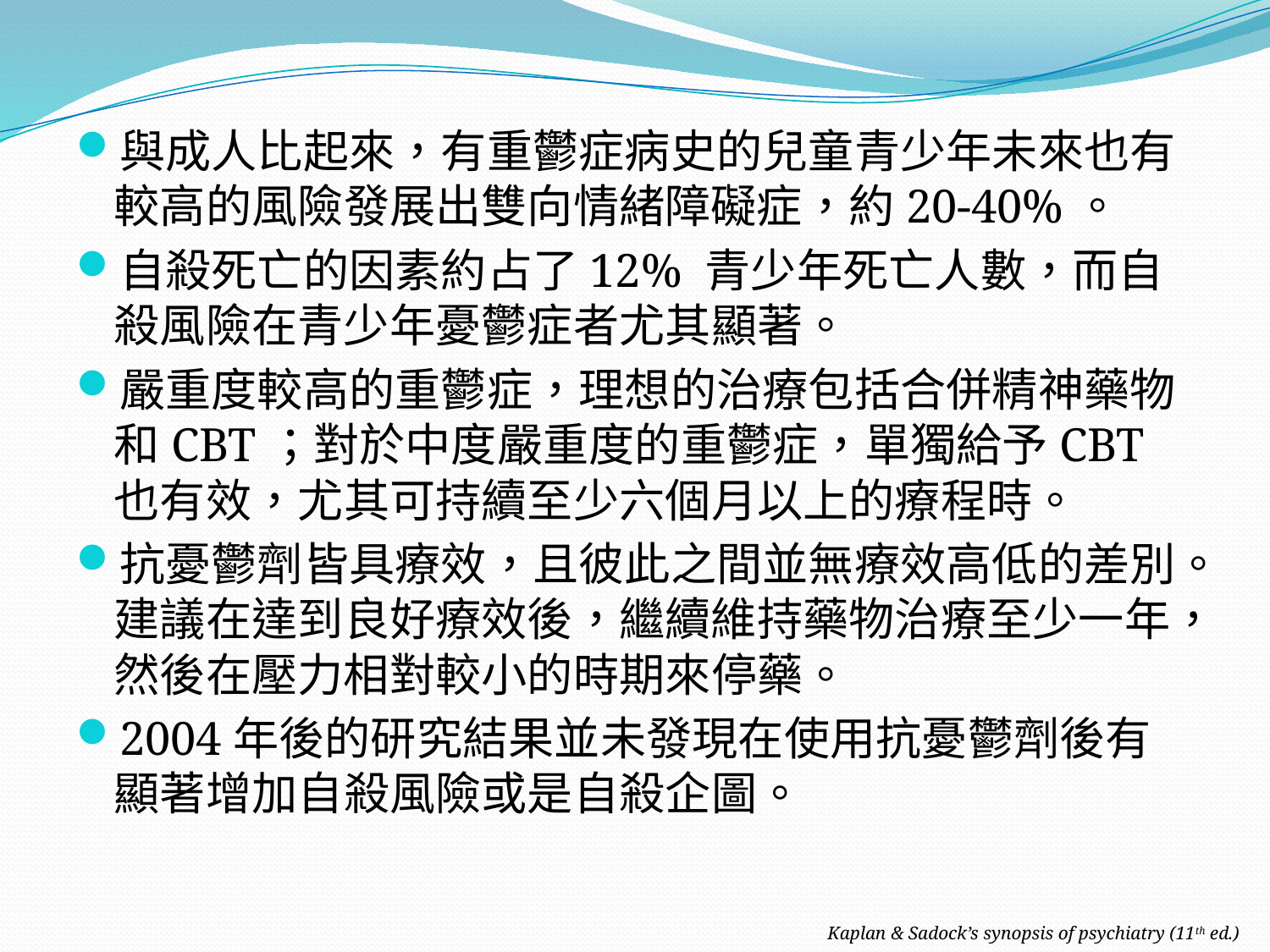

與成人比起來，有重鬱症病史的兒童青少年未來也有較高的風險發展出雙向情緒障礙症，約20-40%。
自殺死亡的因素約占了12% 青少年死亡人數，而自殺風險在青少年憂鬱症者尤其顯著。
嚴重度較高的重鬱症，理想的治療包括合併精神藥物和CBT；對於中度嚴重度的重鬱症，單獨給予CBT也有效，尤其可持續至少六個月以上的療程時。
抗憂鬱劑皆具療效，且彼此之間並無療效高低的差別。建議在達到良好療效後，繼續維持藥物治療至少一年，然後在壓力相對較小的時期來停藥。
2004年後的研究結果並未發現在使用抗憂鬱劑後有顯著增加自殺風險或是自殺企圖。
Kaplan & Sadock’s synopsis of psychiatry (11th ed.)